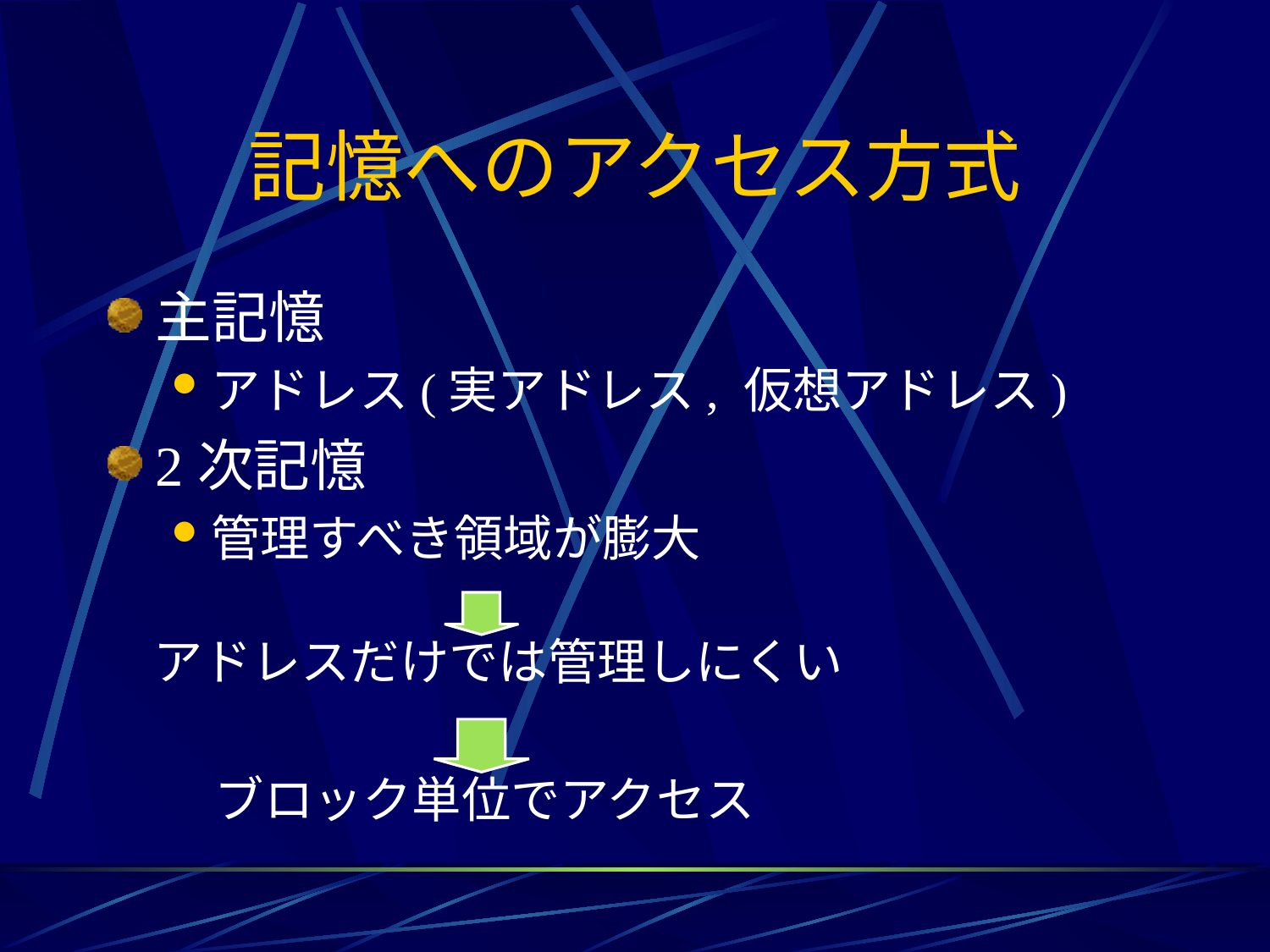

# 記憶へのアクセス方式
主記憶
アドレス(実アドレス, 仮想アドレス)
2次記憶
管理すべき領域が膨大

アドレスだけでは管理しにくい

ブロック単位でアクセス